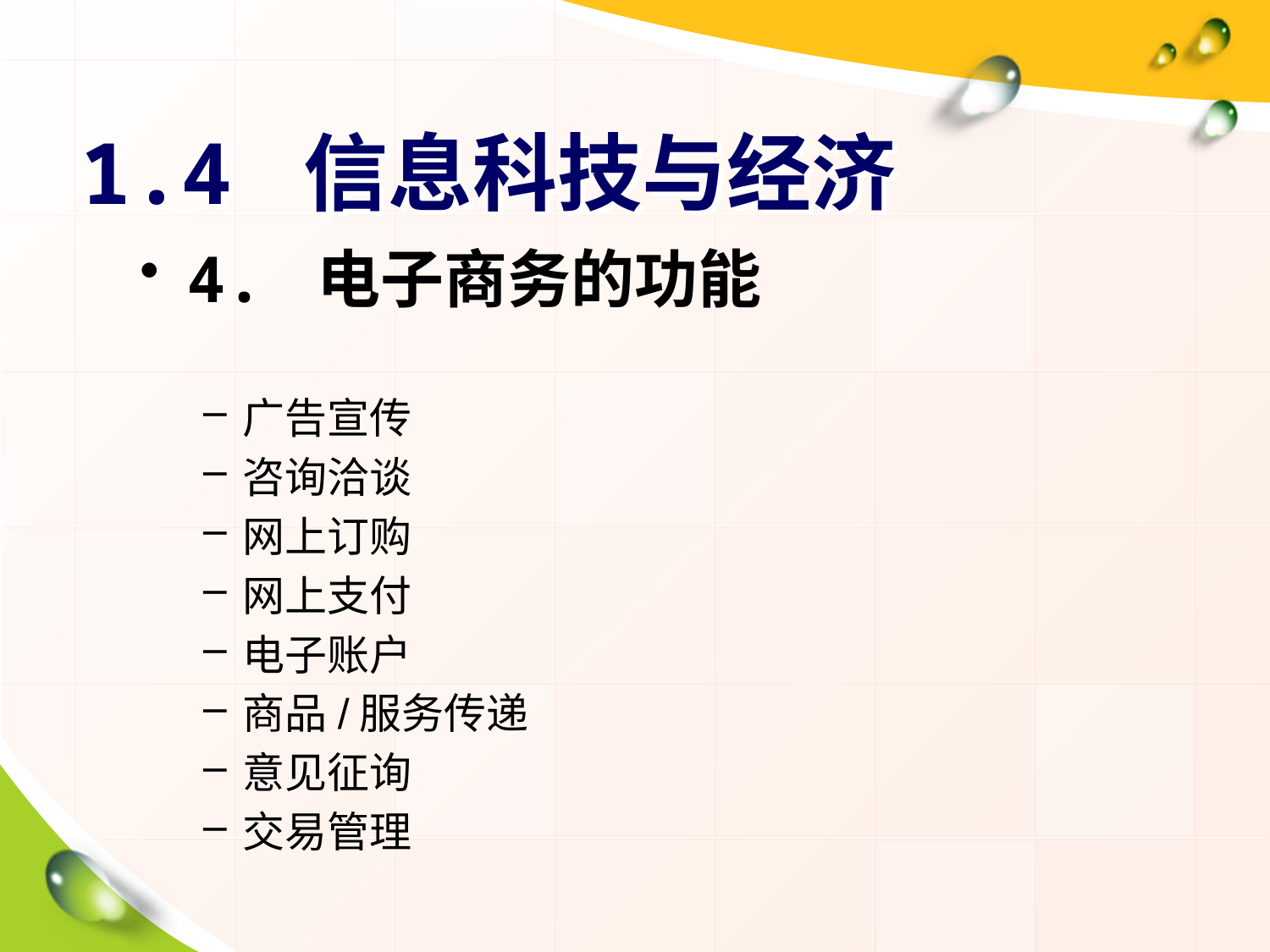

# 1.4 信息科技与经济
4. 电子商务的功能

广告宣传
咨询洽谈
网上订购
网上支付
电子账户
商品/服务传递
意见征询
交易管理